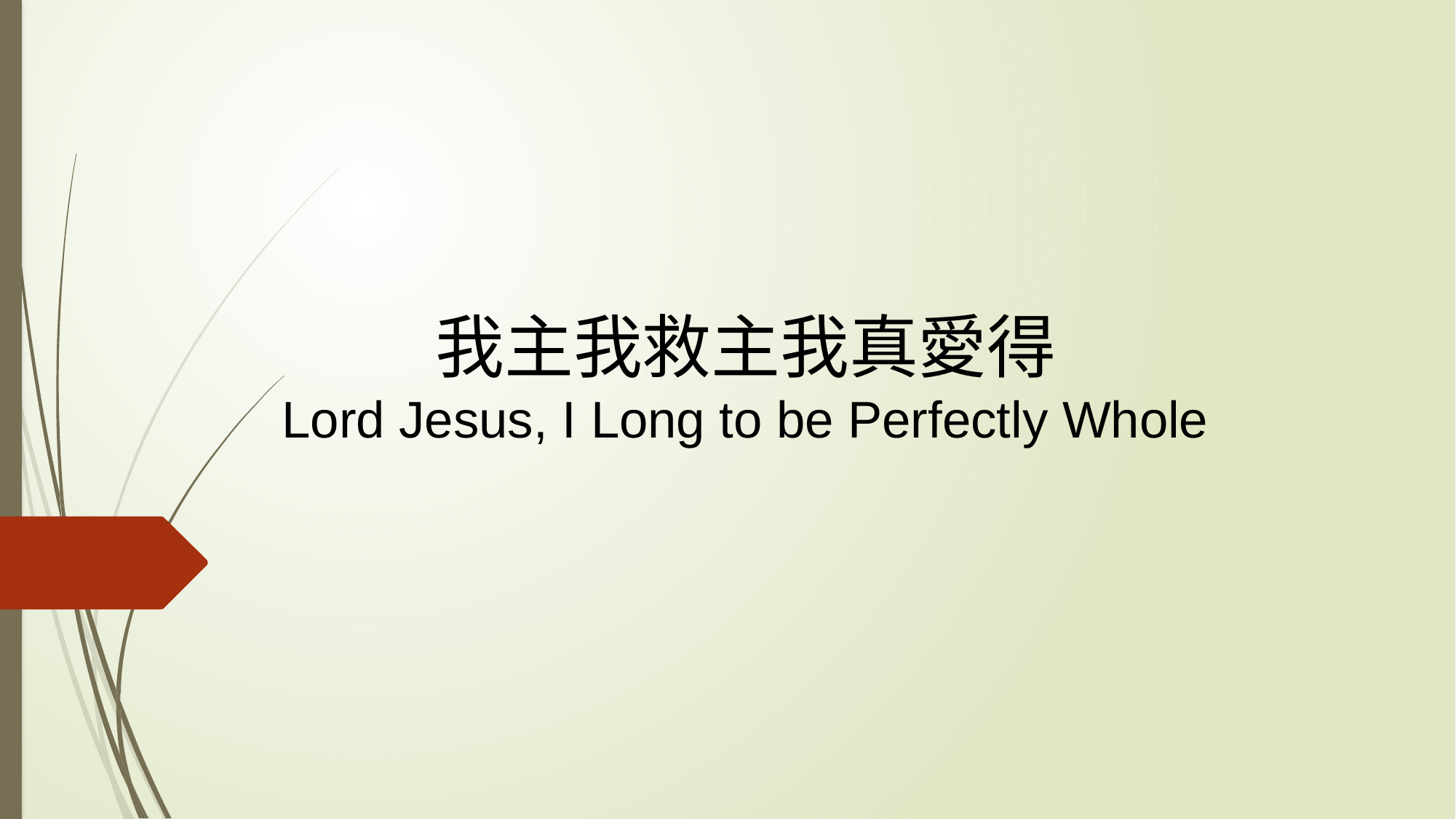

# 我主我救主我真愛得 Lord Jesus, I Long to be Perfectly Whole